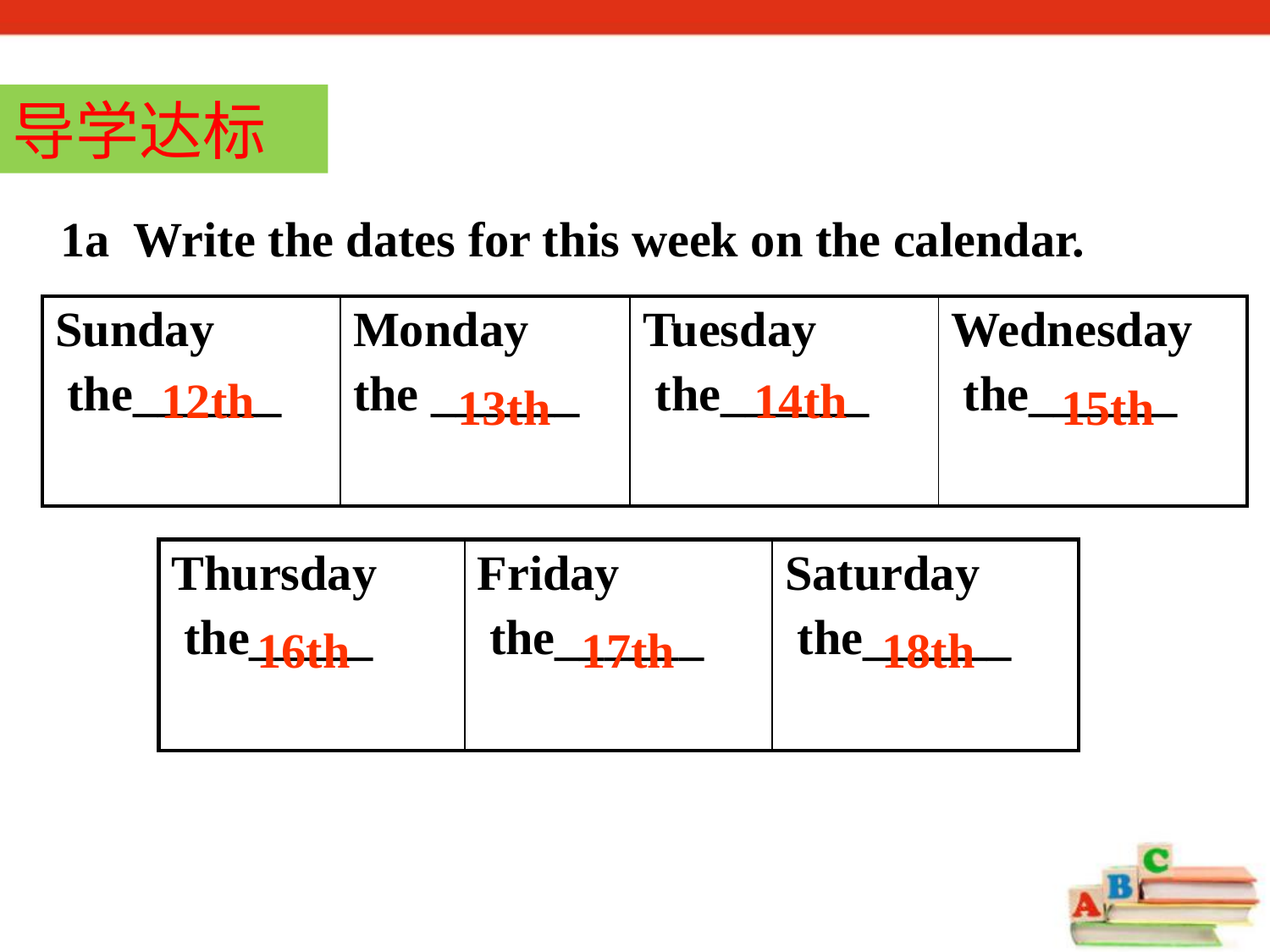

导学达标
1a  Write the dates for this week on the calendar.
| Sunday the\_\_\_\_\_\_ | Monday the \_\_\_\_\_\_ | Tuesday the\_\_\_\_\_\_ | Wednesday the\_\_\_\_\_\_ |
| --- | --- | --- | --- |
12th
14th
13th
15th
| Thursday the\_\_\_\_\_ | Friday the\_\_\_\_\_\_ | Saturday the\_\_\_\_\_\_ |
| --- | --- | --- |
16th
17th
18th